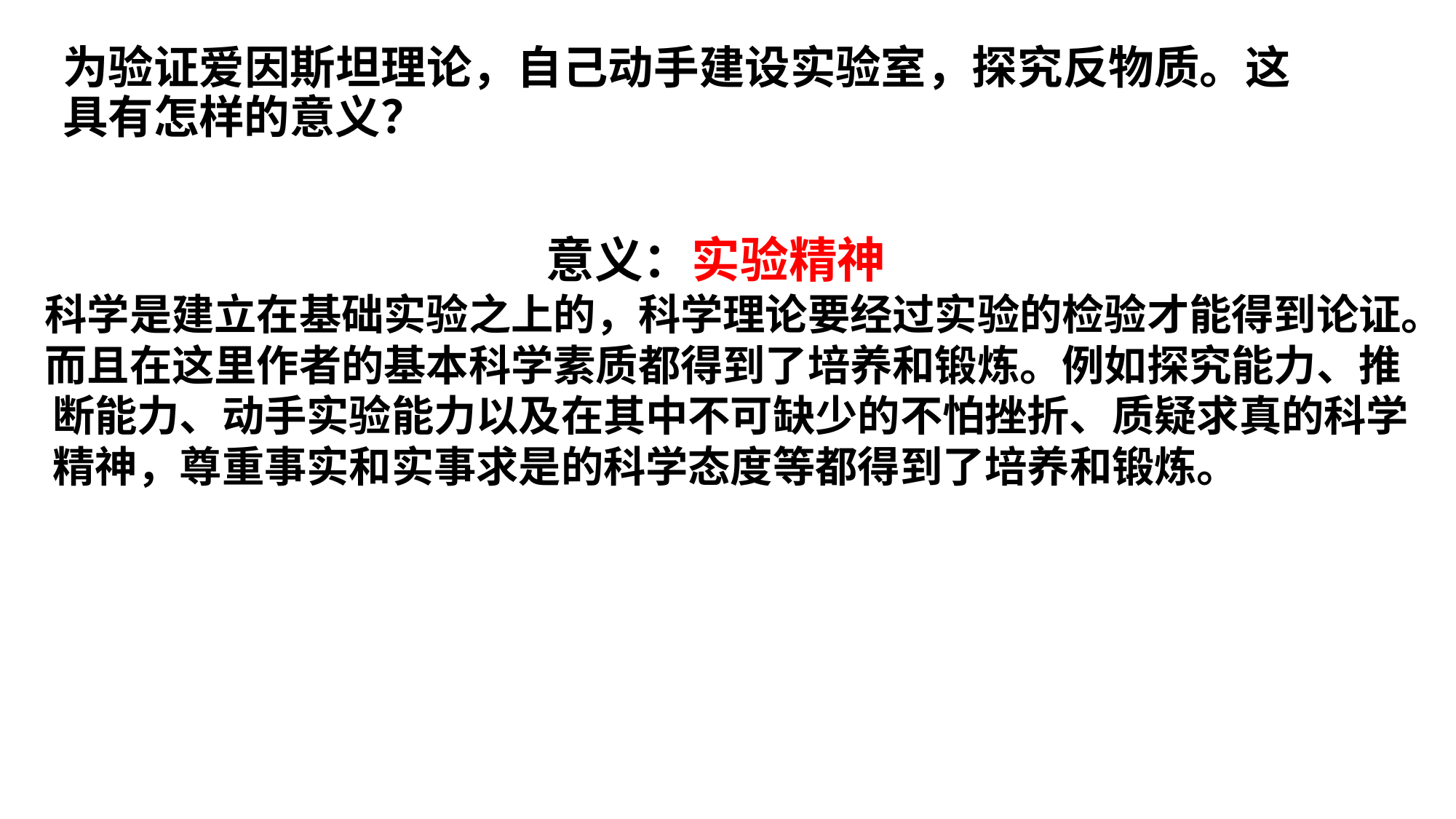

# 为验证爱因斯坦理论，自己动手建设实验室，探究反物质。这具有怎样的意义？
意义：实验精神
 科学是建立在基础实验之上的，科学理论要经过实验的检验才能得到论证。
 而且在这里作者的基本科学素质都得到了培养和锻炼。例如探究能力、推断能力、动手实验能力以及在其中不可缺少的不怕挫折、质疑求真的科学精神，尊重事实和实事求是的科学态度等都得到了培养和锻炼。